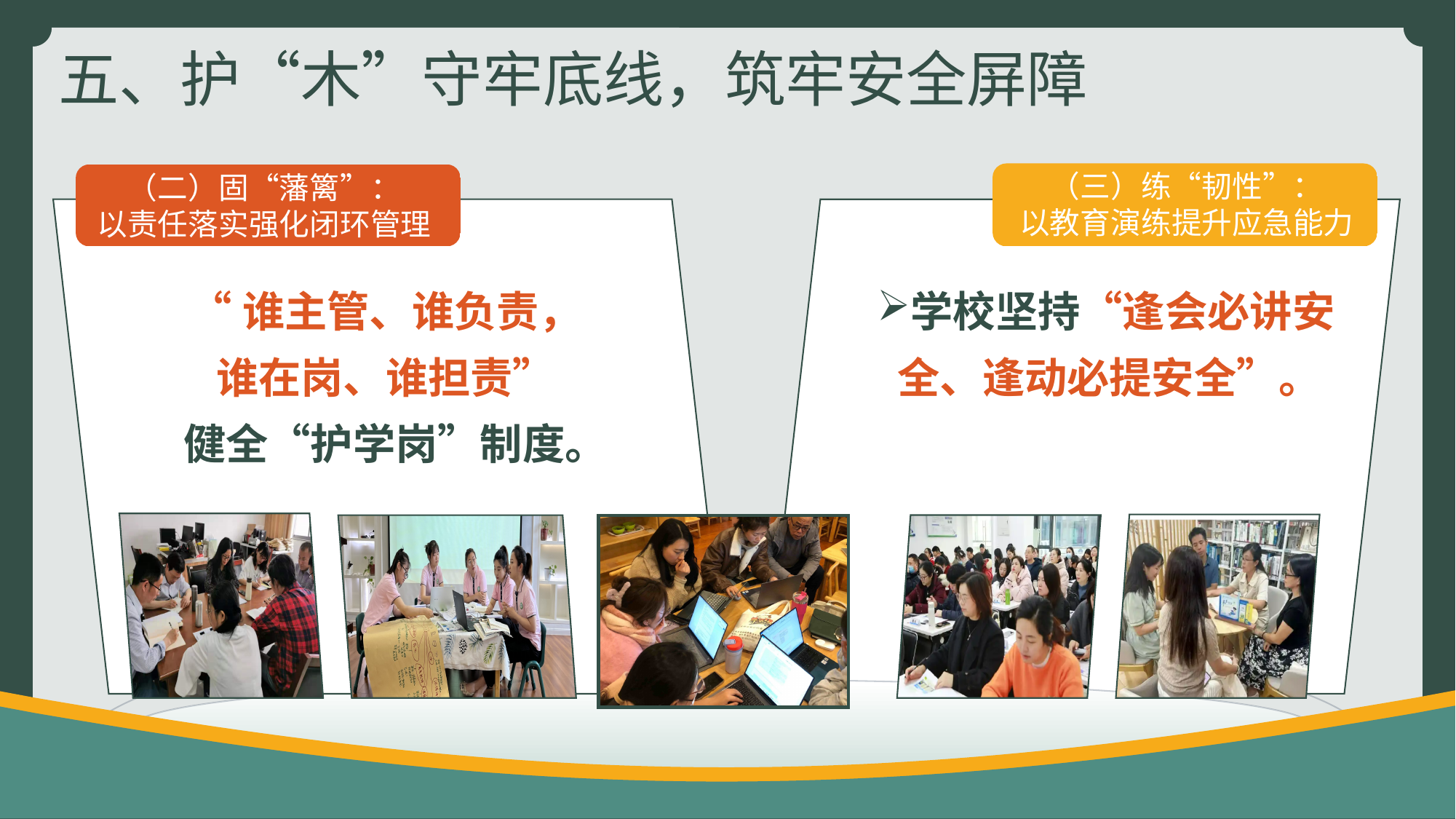

五、护“木”守牢底线，筑牢安全屏障

（三）练“韧性”：
以教育演练提升应急能力

（二）固“藩篱”：
以责任落实强化闭环管理

“谁主管、谁负责，
谁在岗、谁担责”
健全“护学岗”制度。
学校坚持“逢会必讲安全、逢动必提安全”。